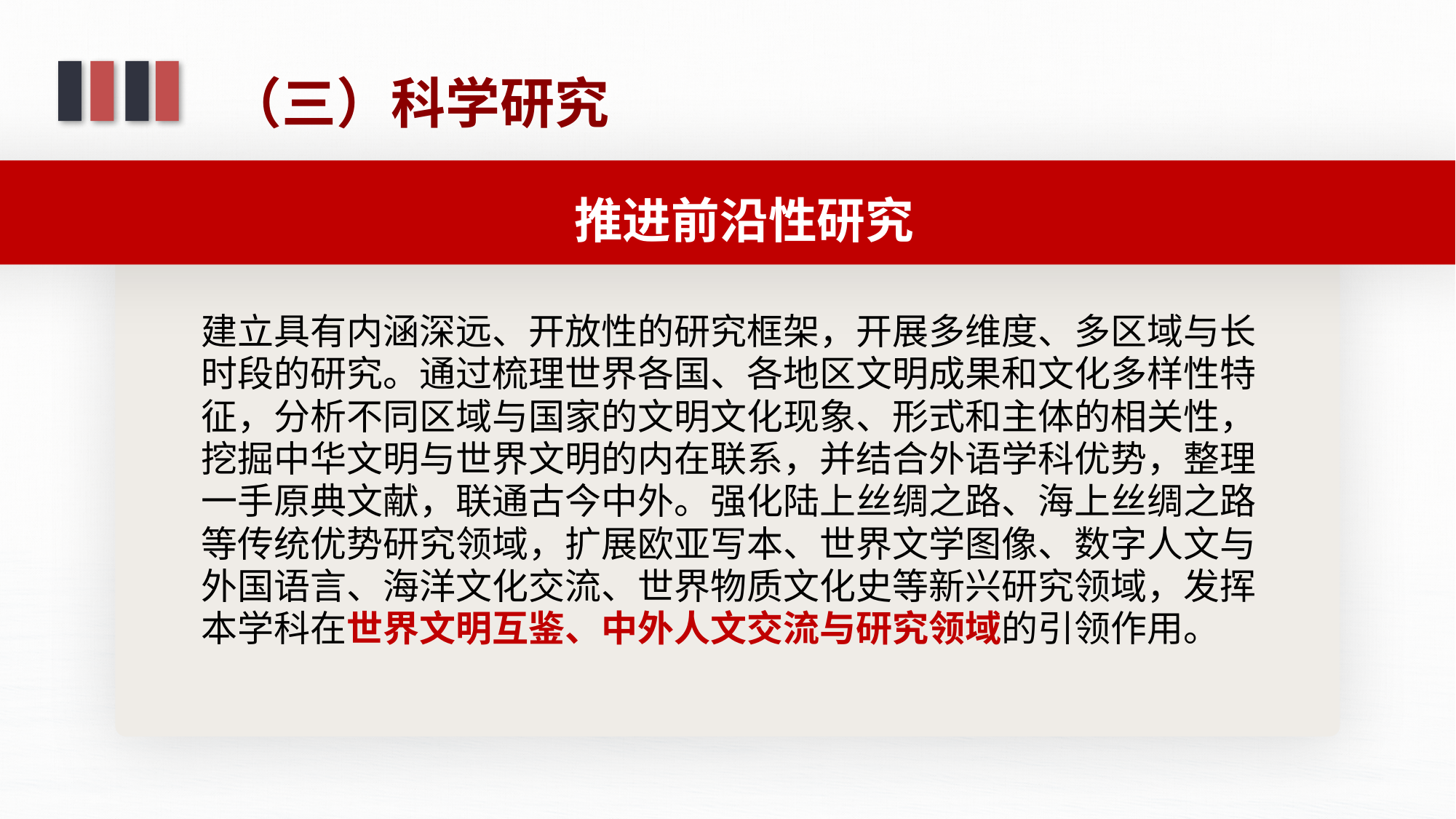

（三）科学研究

推进前沿性研究

建立具有内涵深远、开放性的研究框架，开展多维度、多区域与长时段的研究。通过梳理世界各国、各地区文明成果和文化多样性特征，分析不同区域与国家的文明文化现象、形式和主体的相关性，挖掘中华文明与世界文明的内在联系，并结合外语学科优势，整理一手原典文献，联通古今中外。强化陆上丝绸之路、海上丝绸之路等传统优势研究领域，扩展欧亚写本、世界文学图像、数字人文与外国语言、海洋文化交流、世界物质文化史等新兴研究领域，发挥本学科在世界文明互鉴、中外人文交流与研究领域的引领作用。